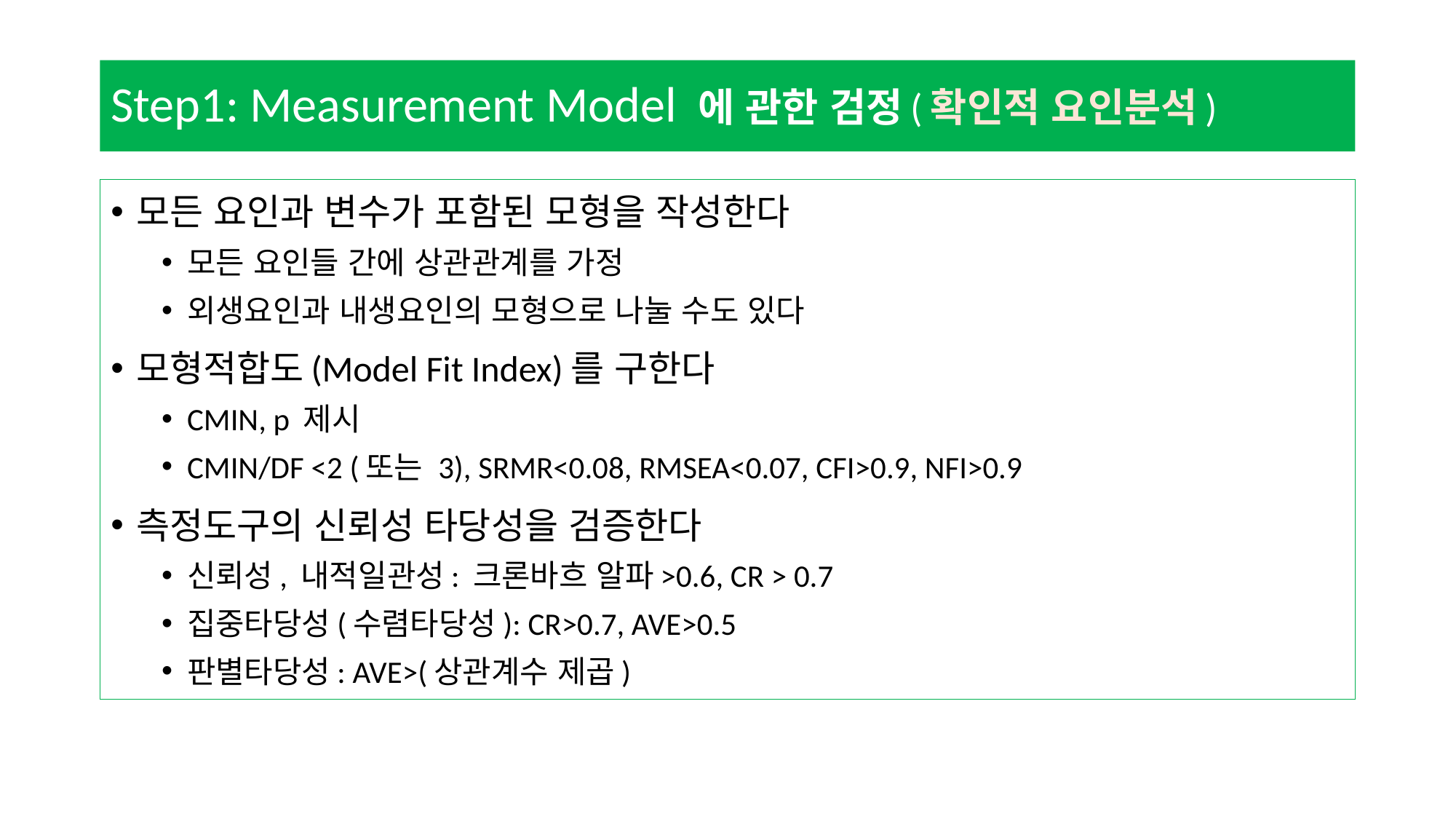

# Step1: Measurement Model 에 관한 검정(확인적 요인분석)
모든 요인과 변수가 포함된 모형을 작성한다
모든 요인들 간에 상관관계를 가정
외생요인과 내생요인의 모형으로 나눌 수도 있다
모형적합도(Model Fit Index)를 구한다
CMIN, p 제시
CMIN/DF <2 (또는 3), SRMR<0.08, RMSEA<0.07, CFI>0.9, NFI>0.9
측정도구의 신뢰성 타당성을 검증한다
신뢰성, 내적일관성: 크론바흐 알파>0.6, CR > 0.7
집중타당성(수렴타당성): CR>0.7, AVE>0.5
판별타당성: AVE>(상관계수 제곱)